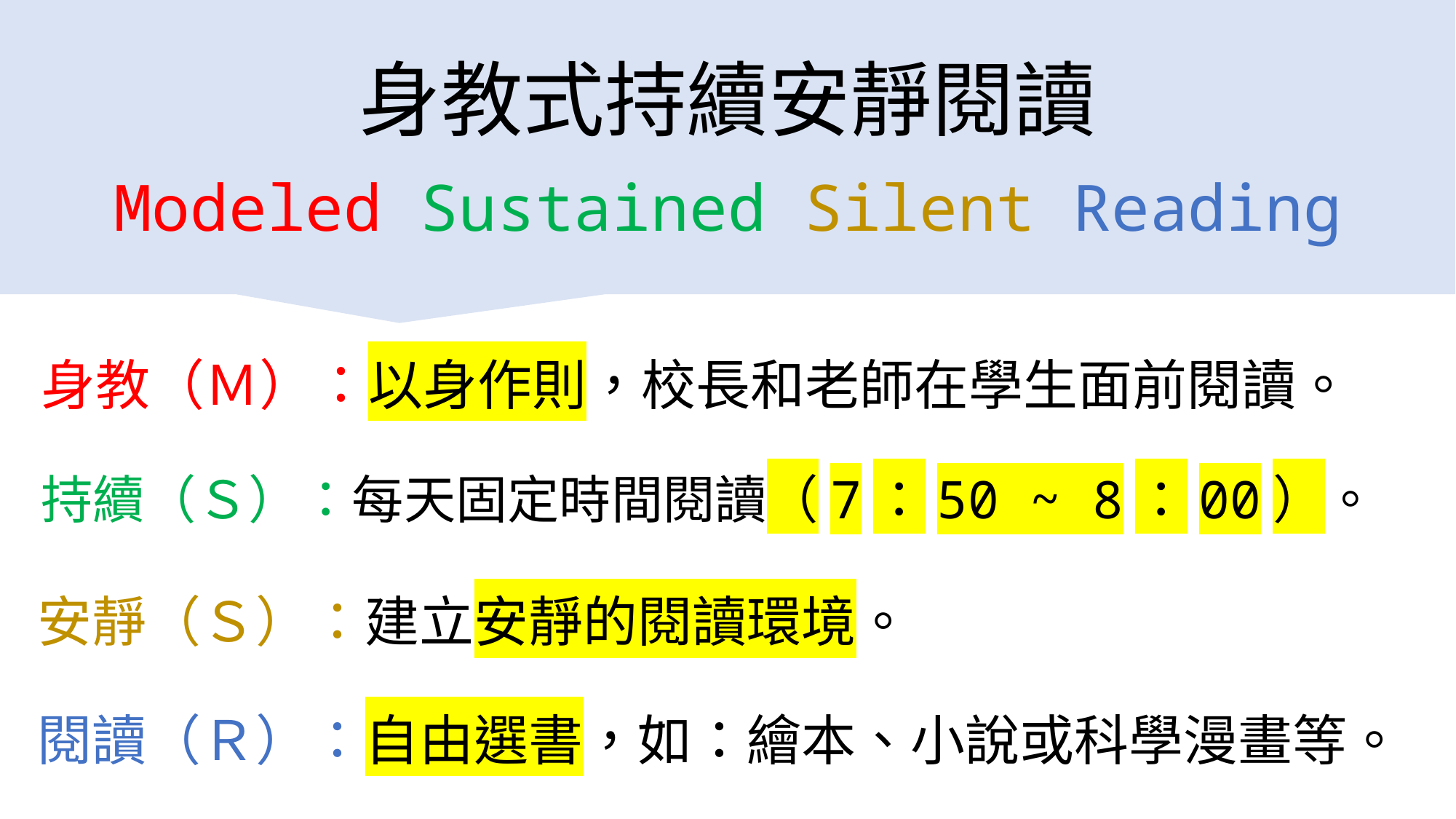

# 身教式持續安靜閱讀
Modeled Sustained Silent Reading

身教（Ｍ）：以身作則，校長和老師在學生面前閱讀。
持續（Ｓ）：每天固定時間閱讀（7：50 ~ 8：00）。
安靜（Ｓ）：建立安靜的閱讀環境。
閱讀（Ｒ）：自由選書，如：繪本、小說或科學漫畫等。